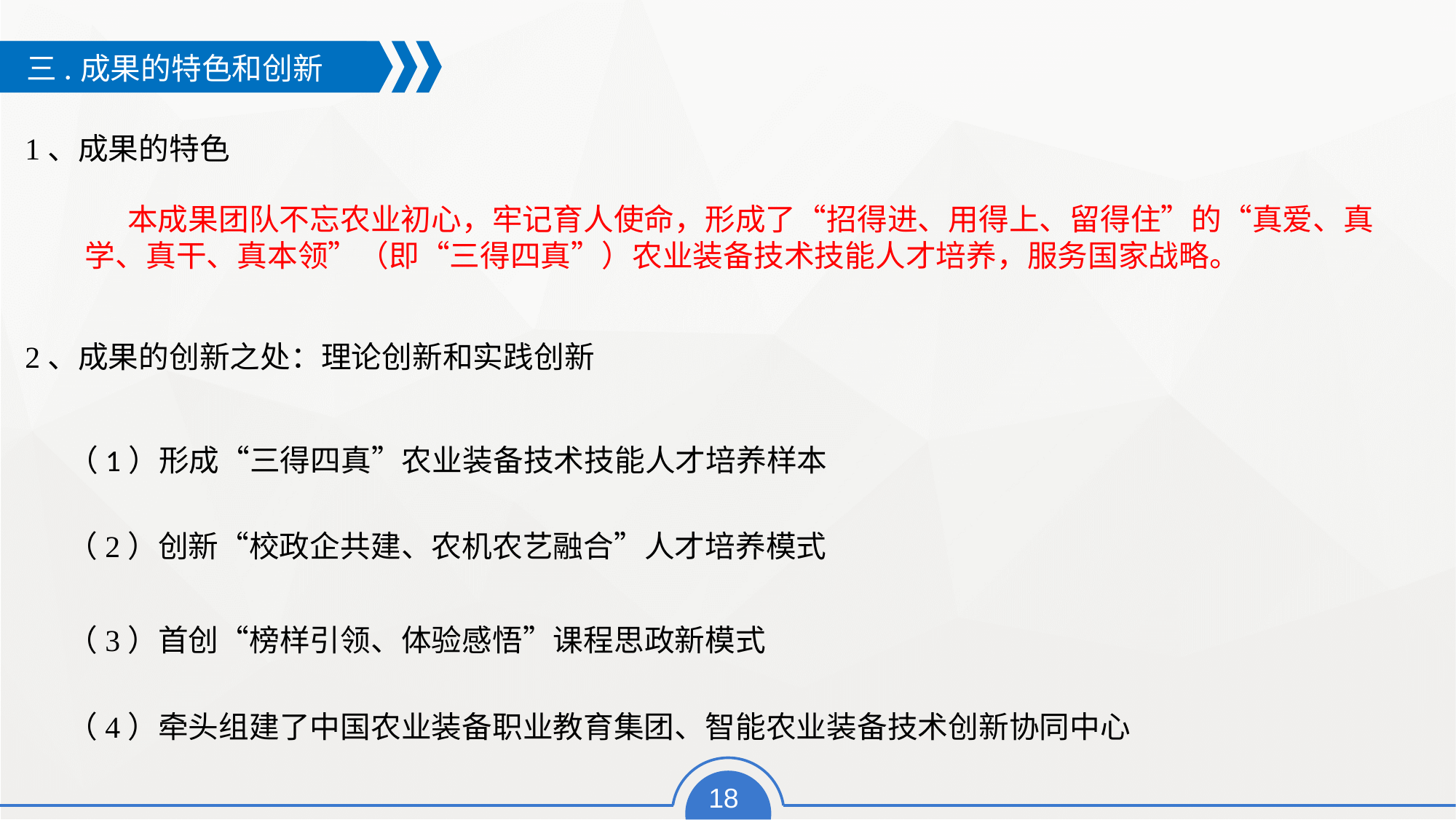

三.成果的特色和创新
1、成果的特色
本成果团队不忘农业初心，牢记育人使命，形成了“招得进、用得上、留得住”的“真爱、真学、真干、真本领”（即“三得四真”）农业装备技术技能人才培养，服务国家战略。
2、成果的创新之处：理论创新和实践创新
（1）形成“三得四真”农业装备技术技能人才培养样本
（2）创新“校政企共建、农机农艺融合”人才培养模式
（3）首创“榜样引领、体验感悟”课程思政新模式
（4）牵头组建了中国农业装备职业教育集团、智能农业装备技术创新协同中心